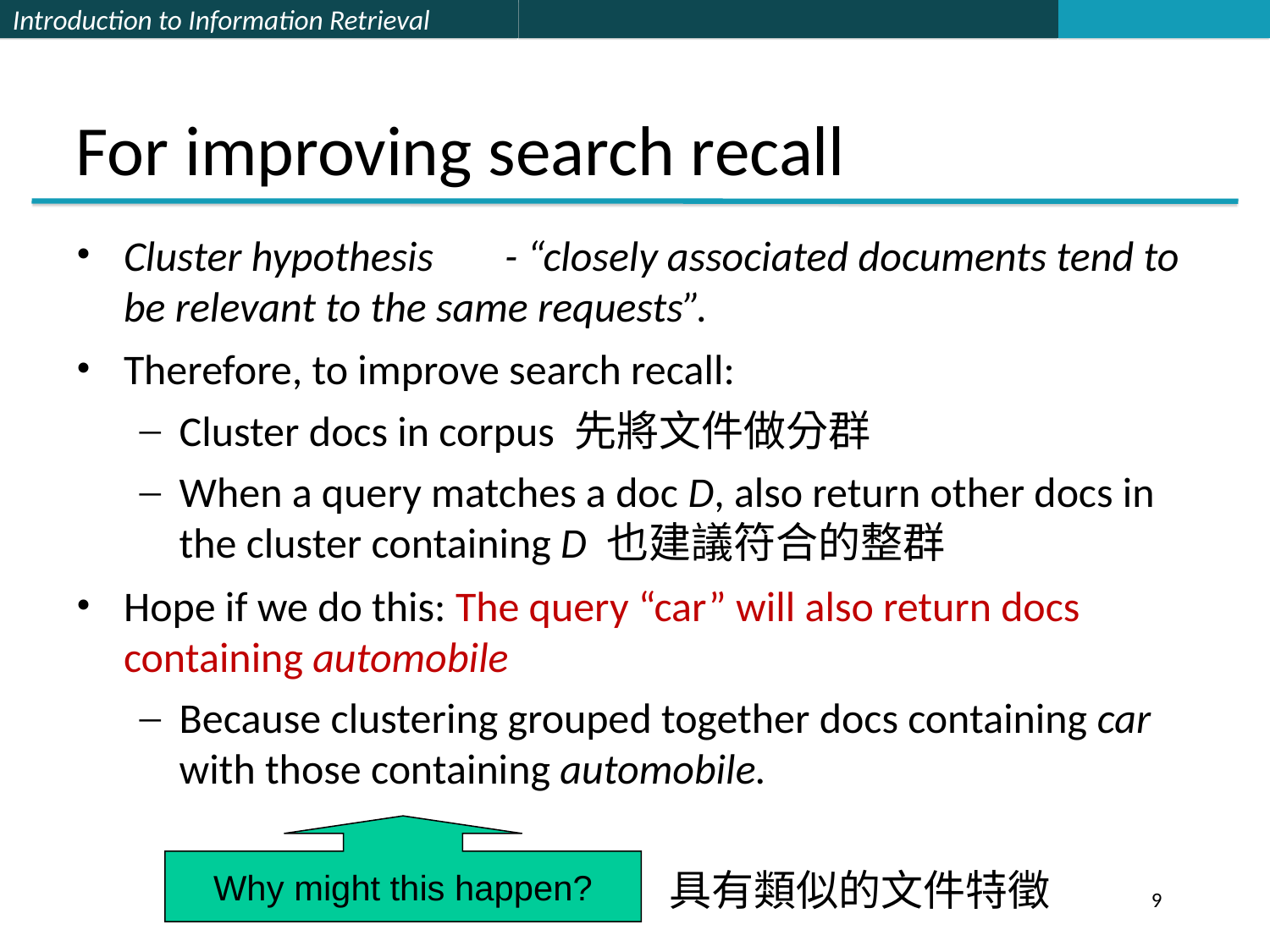

# For improving search recall
Cluster hypothesis	- “closely associated documents tend to be relevant to the same requests”.
Therefore, to improve search recall:
Cluster docs in corpus 先將文件做分群
When a query matches a doc D, also return other docs in the cluster containing D 也建議符合的整群
Hope if we do this: The query “car” will also return docs containing automobile
Because clustering grouped together docs containing car with those containing automobile.
Why might this happen?
具有類似的文件特徵
9